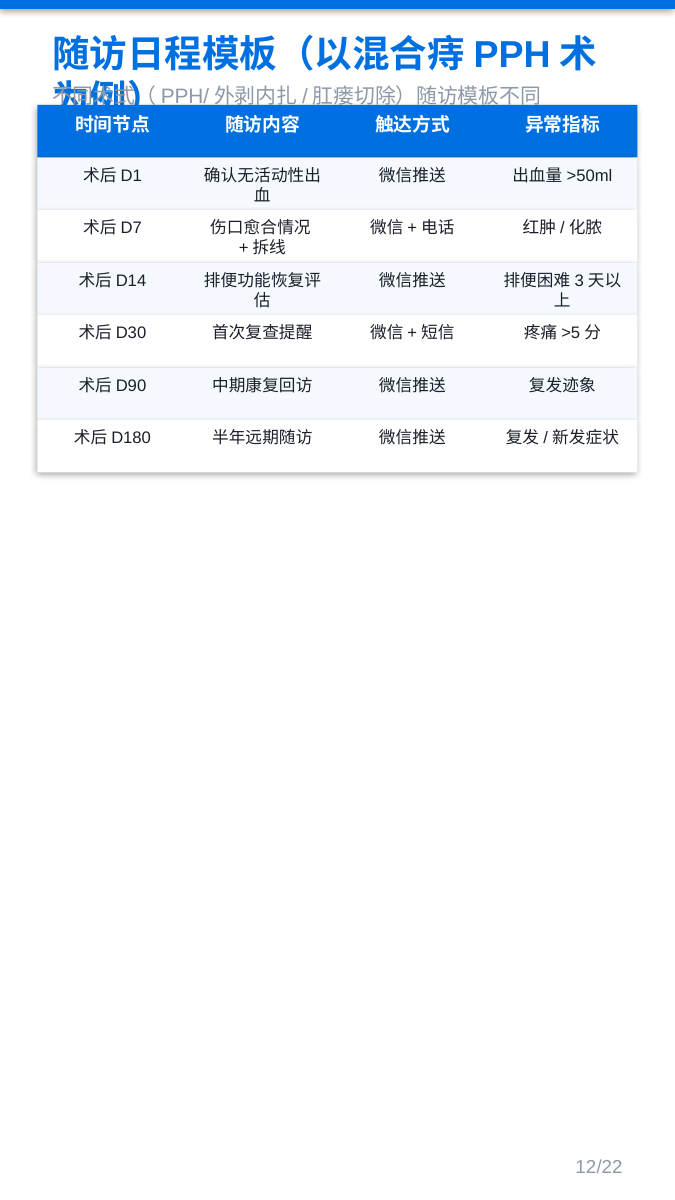

随访日程模板（以混合痔PPH术为例）
不同术式（PPH/外剥内扎/肛瘘切除）随访模板不同

时间节点
随访内容
触达方式
异常指标

术后D1
确认无活动性出血
微信推送
出血量>50ml

术后D7
伤口愈合情况+拆线
微信+电话
红肿/化脓

术后D14
排便功能恢复评估
微信推送
排便困难3天以上

术后D30
首次复查提醒
微信+短信
疼痛>5分

术后D90
中期康复回访
微信推送
复发迹象

术后D180
半年远期随访
微信推送
复发/新发症状
12/22